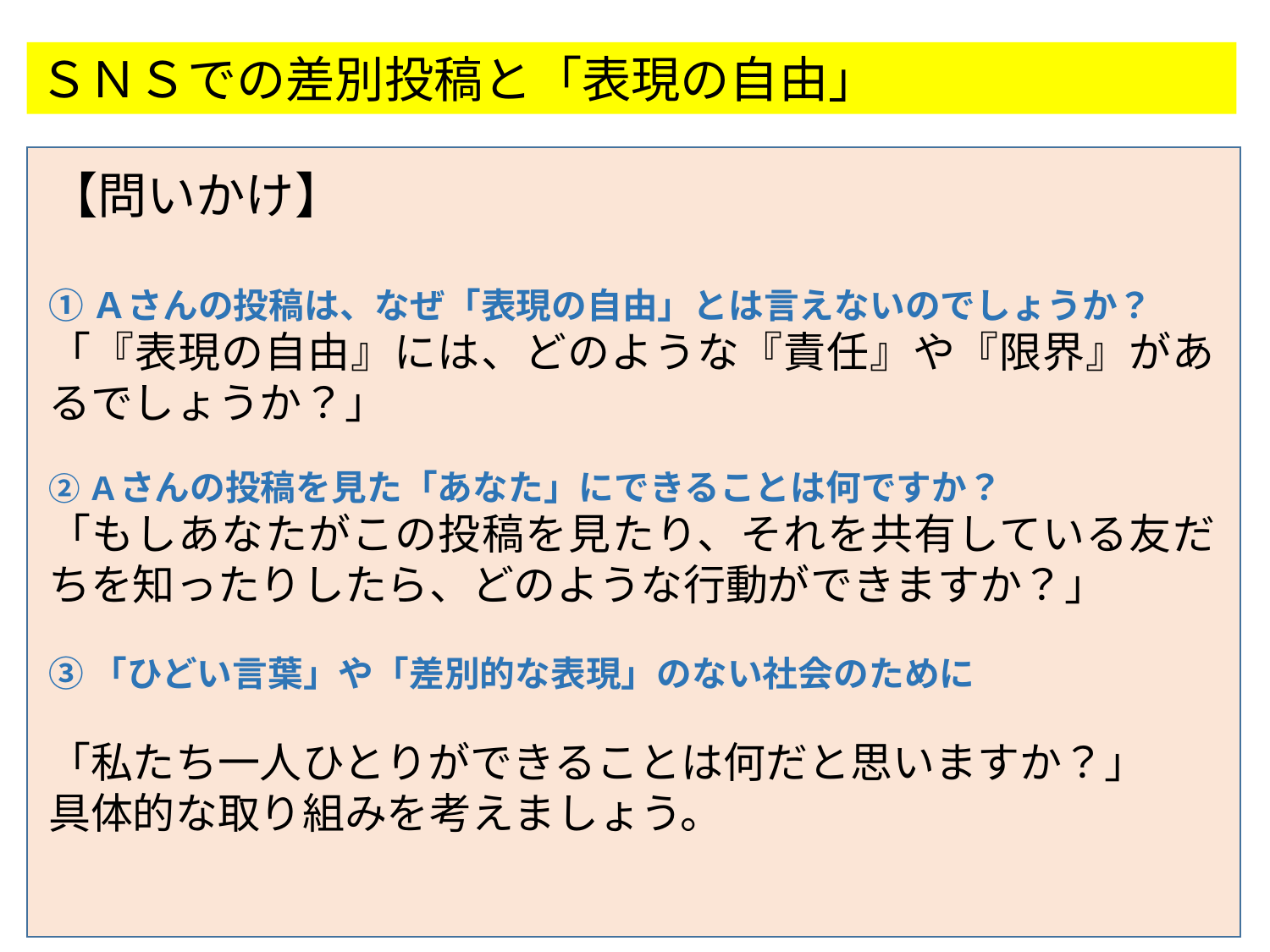

ＳＮＳでの差別投稿と「表現の自由」

【問いかけ】

①Ａさんの投稿は、なぜ「表現の自由」とは言えないのでしょうか？
「『表現の自由』には、どのような『責任』や『限界』があるでしょうか？」

②Ａさんの投稿を見た「あなた」にできることは何ですか？
「もしあなたがこの投稿を見たり、それを共有している友だちを知ったりしたら、どのような行動ができますか？」

③「ひどい言葉」や「差別的な表現」のない社会のために

「私たち一人ひとりができることは何だと思いますか？」
具体的な取り組みを考えましょう。